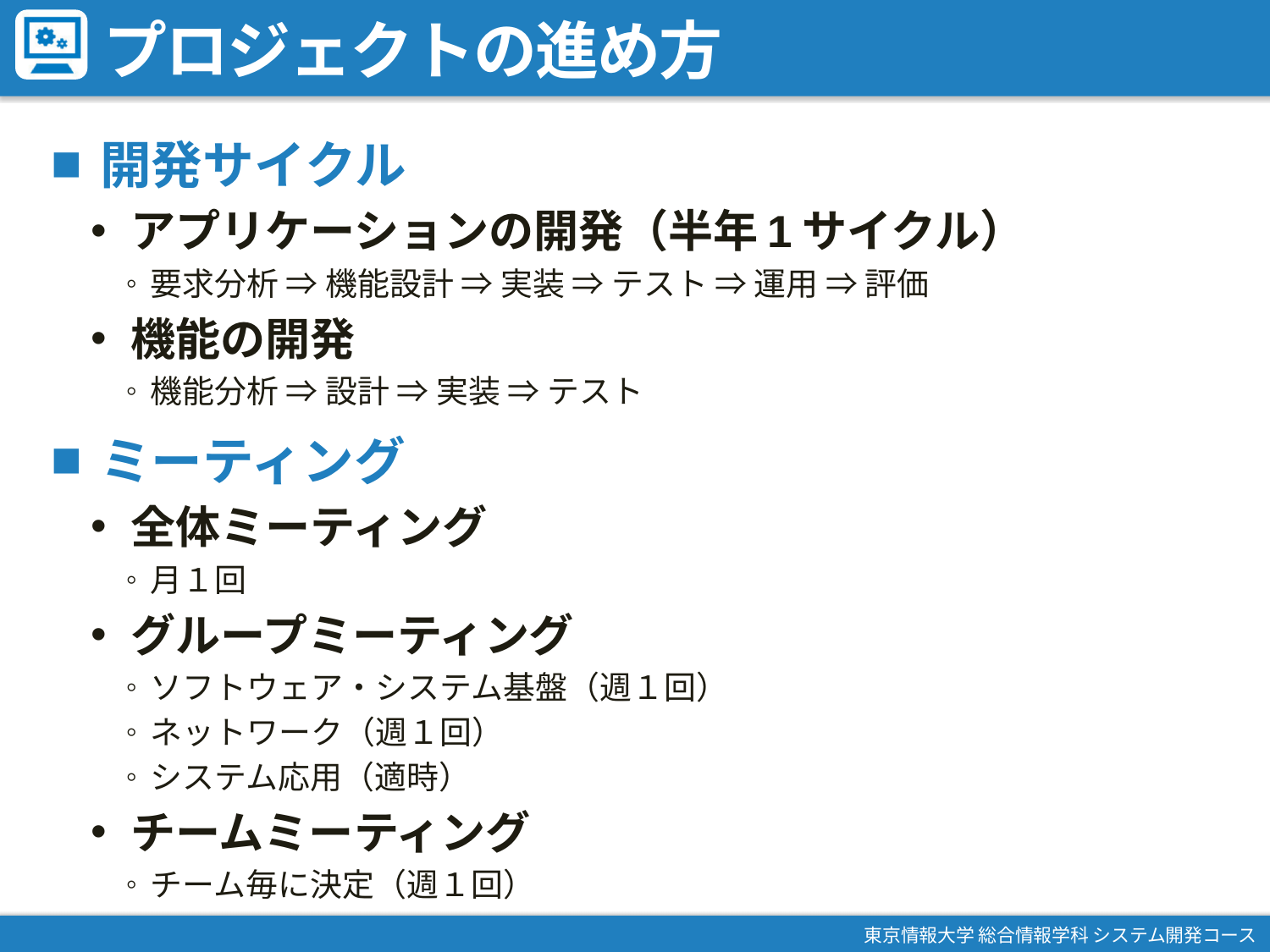

# プロジェクトの進め方
開発サイクル
アプリケーションの開発（半年1サイクル）
要求分析 ⇒ 機能設計 ⇒ 実装 ⇒ テスト ⇒ 運用 ⇒ 評価
機能の開発
機能分析 ⇒ 設計 ⇒ 実装 ⇒ テスト
ミーティング
全体ミーティング
月１回
グループミーティング
ソフトウェア・システム基盤（週１回）
ネットワーク（週１回）
システム応用（適時）
チームミーティング
チーム毎に決定（週１回）